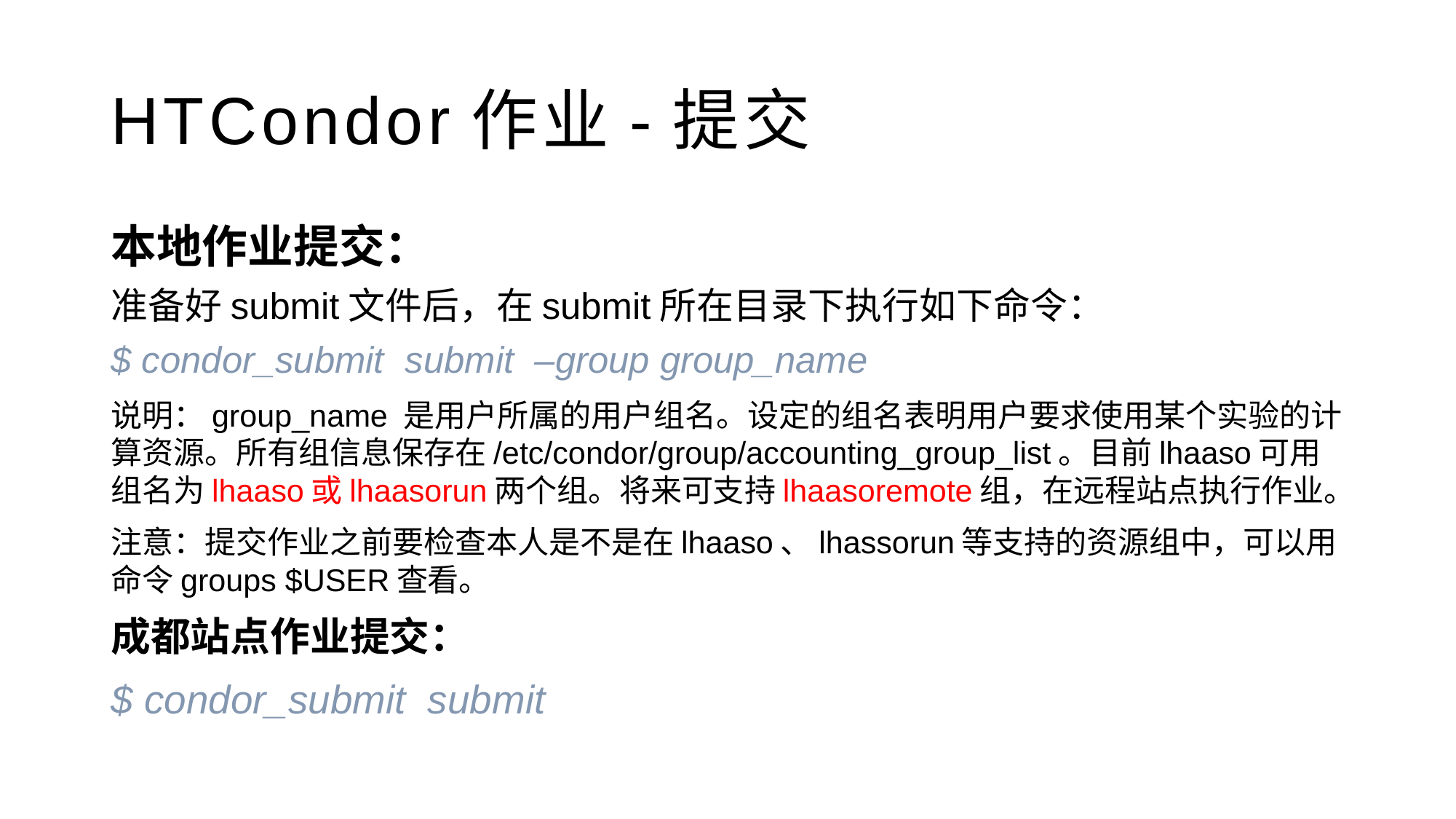

# HTCondor作业-提交
本地作业提交：
准备好submit文件后，在submit所在目录下执行如下命令：
$ condor_submit  submit  –group group_name
说明：group_name 是用户所属的用户组名。设定的组名表明用户要求使用某个实验的计算资源。所有组信息保存在/etc/condor/group/accounting_group_list。目前lhaaso可用组名为lhaaso或lhaasorun两个组。将来可支持lhaasoremote组，在远程站点执行作业。
注意：提交作业之前要检查本人是不是在lhaaso、lhassorun等支持的资源组中，可以用命令groups $USER查看。
成都站点作业提交：
$ condor_submit  submit